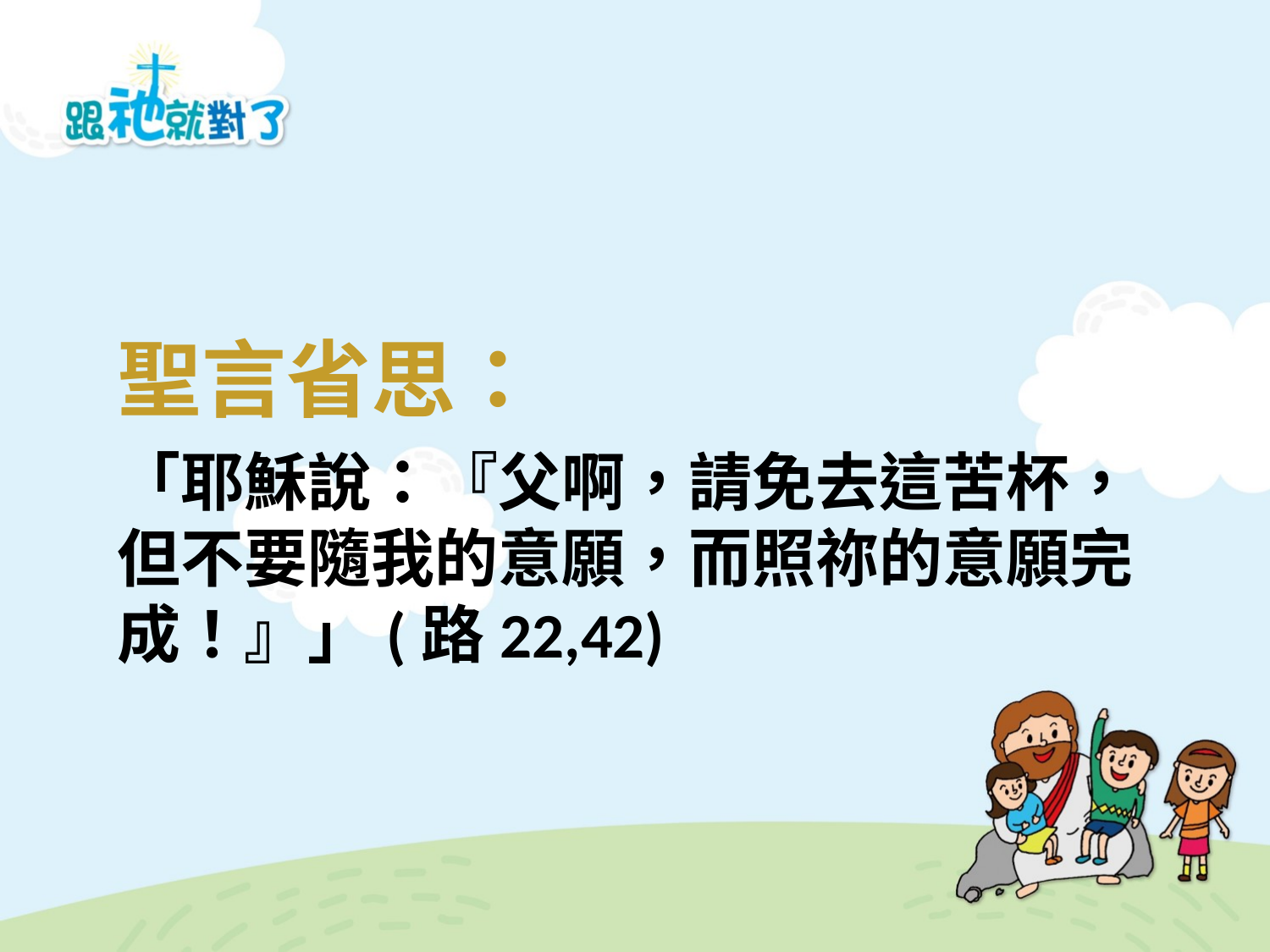

聖言省思：
「耶穌說：『父啊，請免去這苦杯，但不要隨我的意願，而照祢的意願完成！』」(路22,42)